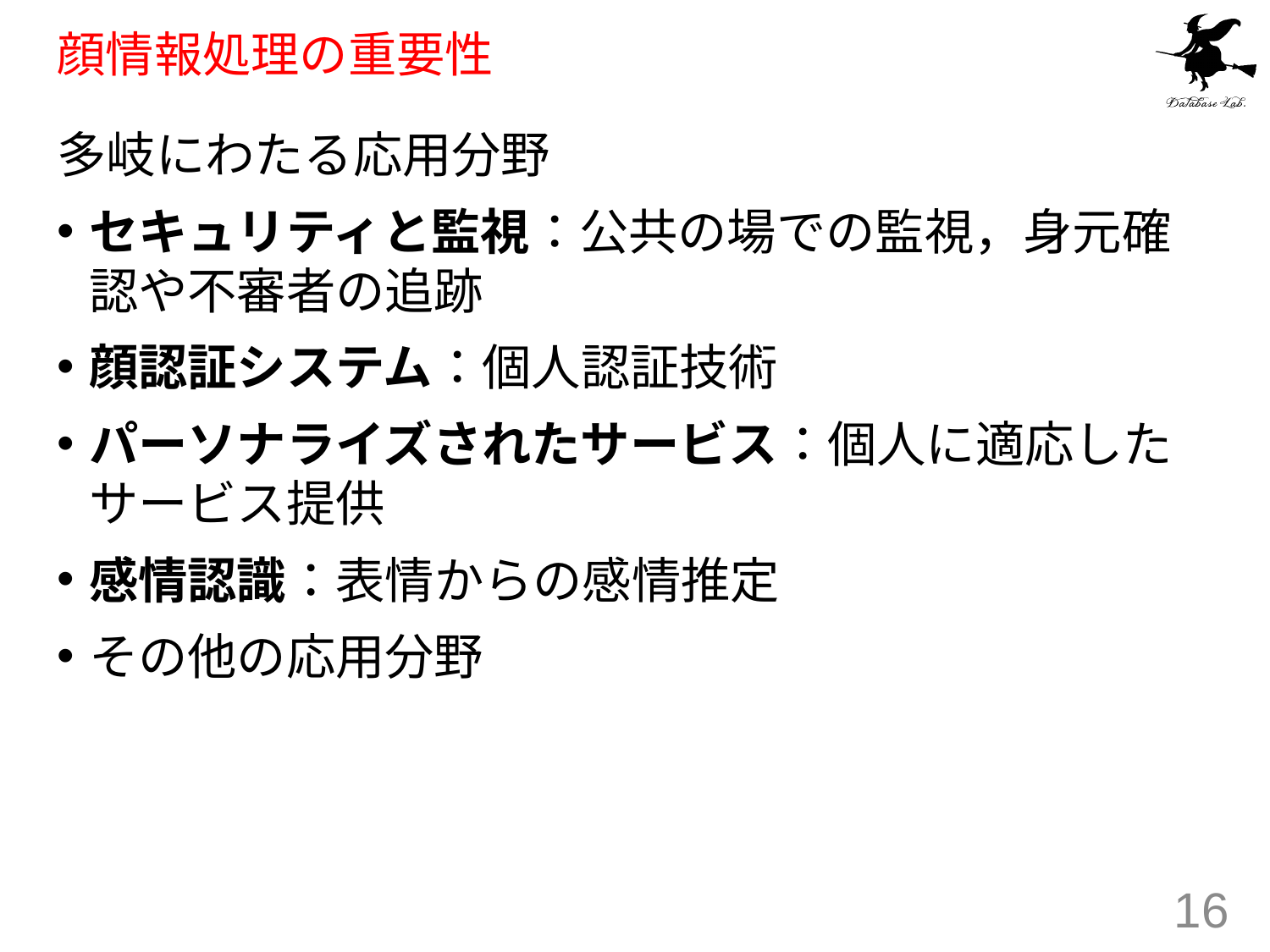

# 顔情報処理の重要性
多岐にわたる応用分野
セキュリティと監視：公共の場での監視，身元確認や不審者の追跡
顔認証システム：個人認証技術
パーソナライズされたサービス：個人に適応したサービス提供
感情認識：表情からの感情推定
その他の応用分野
16